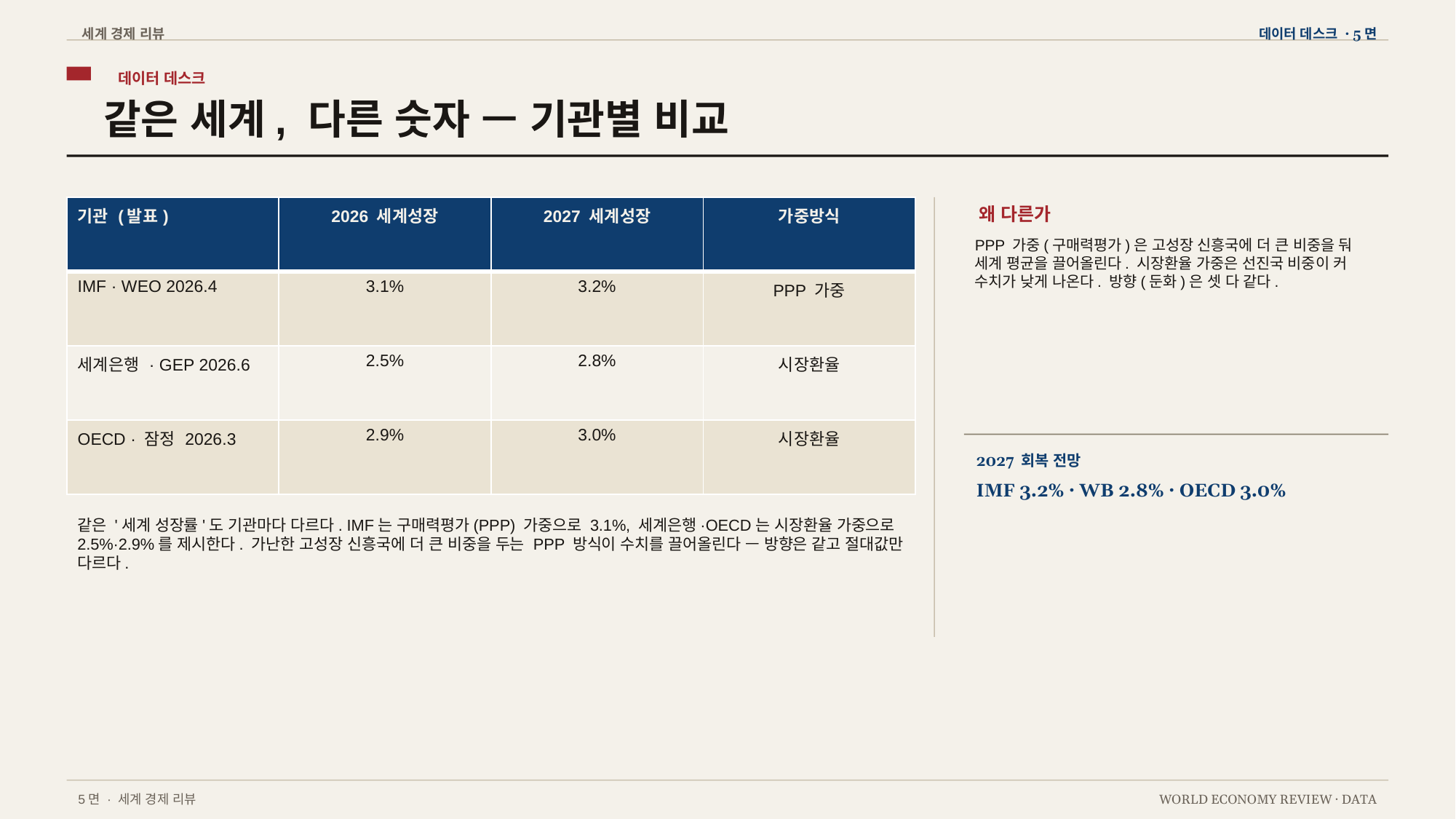

세계 경제 리뷰
데이터 데스크 · 5면

데이터 데스크

같은 세계, 다른 숫자 — 기관별 비교

| 기관 (발표) | 2026 세계성장 | 2027 세계성장 | 가중방식 |
| --- | --- | --- | --- |
| IMF · WEO 2026.4 | 3.1% | 3.2% | PPP 가중 |
| 세계은행 · GEP 2026.6 | 2.5% | 2.8% | 시장환율 |
| OECD · 잠정 2026.3 | 2.9% | 3.0% | 시장환율 |

왜 다른가
PPP 가중(구매력평가)은 고성장 신흥국에 더 큰 비중을 둬 세계 평균을 끌어올린다. 시장환율 가중은 선진국 비중이 커 수치가 낮게 나온다. 방향(둔화)은 셋 다 같다.

2027 회복 전망
IMF 3.2% · WB 2.8% · OECD 3.0%
같은 '세계 성장률'도 기관마다 다르다. IMF는 구매력평가(PPP) 가중으로 3.1%, 세계은행·OECD는 시장환율 가중으로 2.5%·2.9%를 제시한다. 가난한 고성장 신흥국에 더 큰 비중을 두는 PPP 방식이 수치를 끌어올린다 — 방향은 같고 절대값만 다르다.

5면 · 세계 경제 리뷰
WORLD ECONOMY REVIEW · DATA